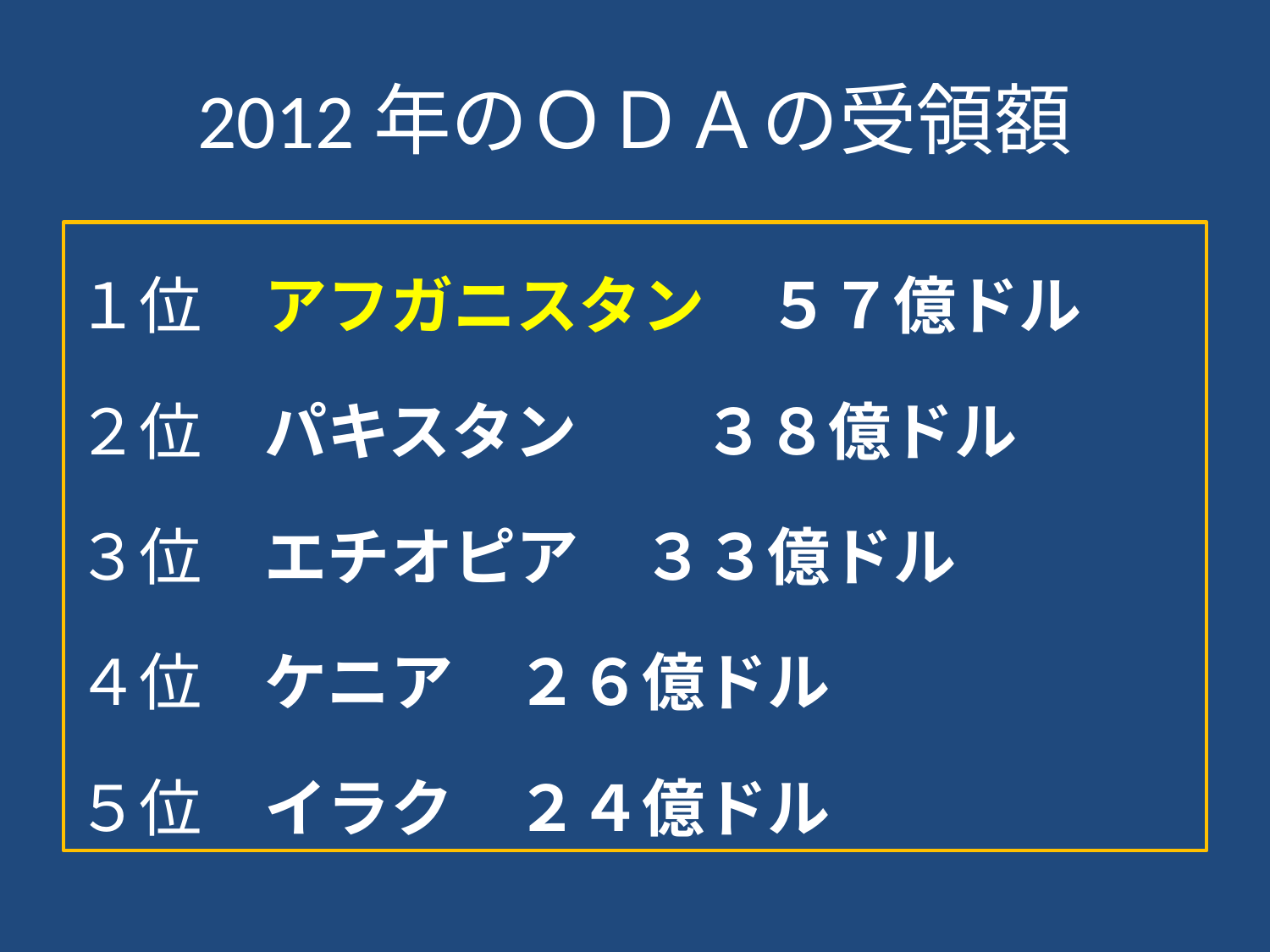

# 2012年のＯＤＡの受領額
１位　アフガニスタン　５７億ドル
２位　パキスタン　　３８億ドル
３位　エチオピア　３３億ドル
４位　ケニア　２６億ドル
５位　イラク　２４億ドル